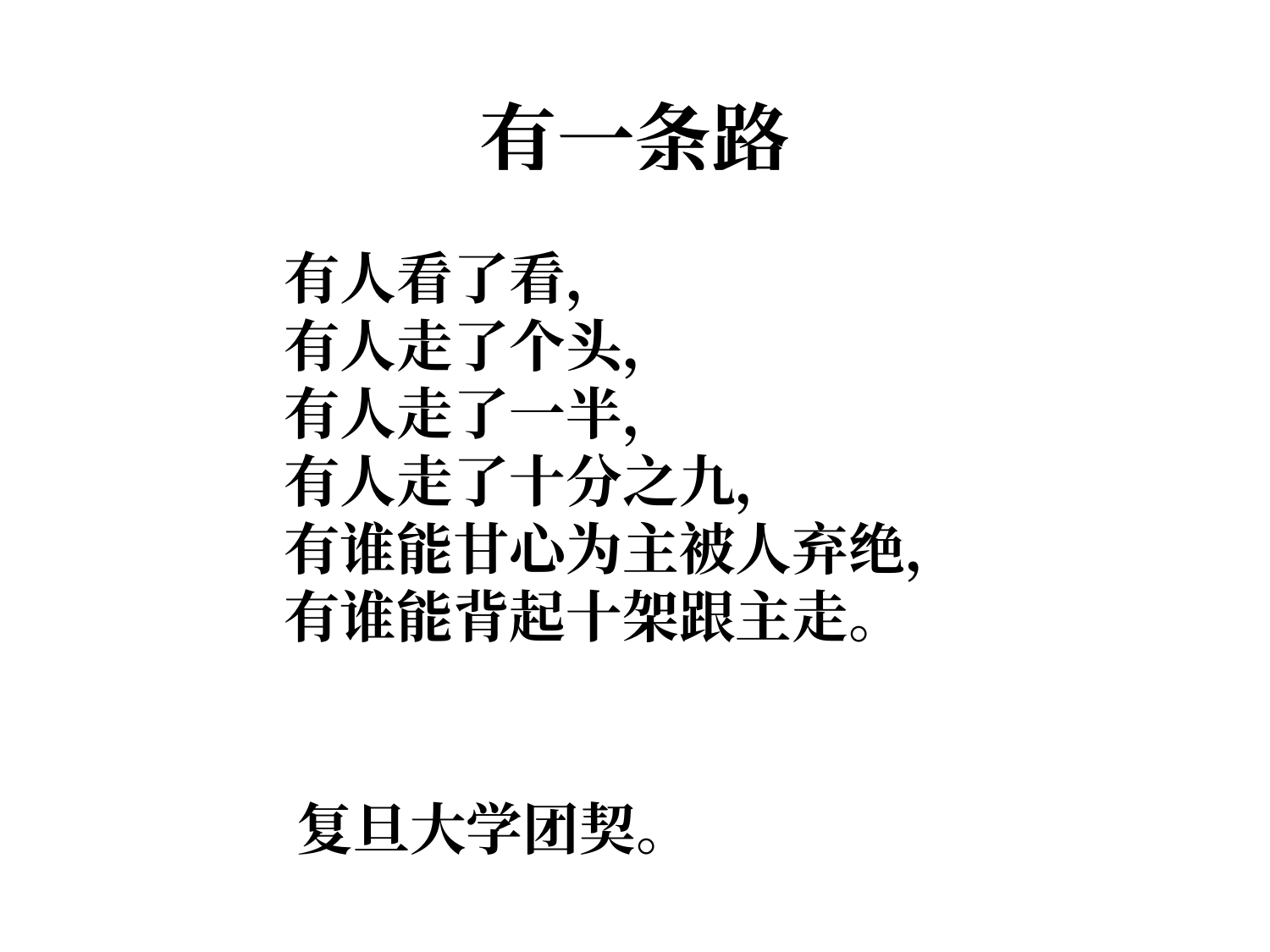

# 有一条路
有人看了看，
有人走了个头，
有人走了一半，
有人走了十分之九，
有谁能甘心为主被人弃绝，
有谁能背起十架跟主走。
复旦大学团契。